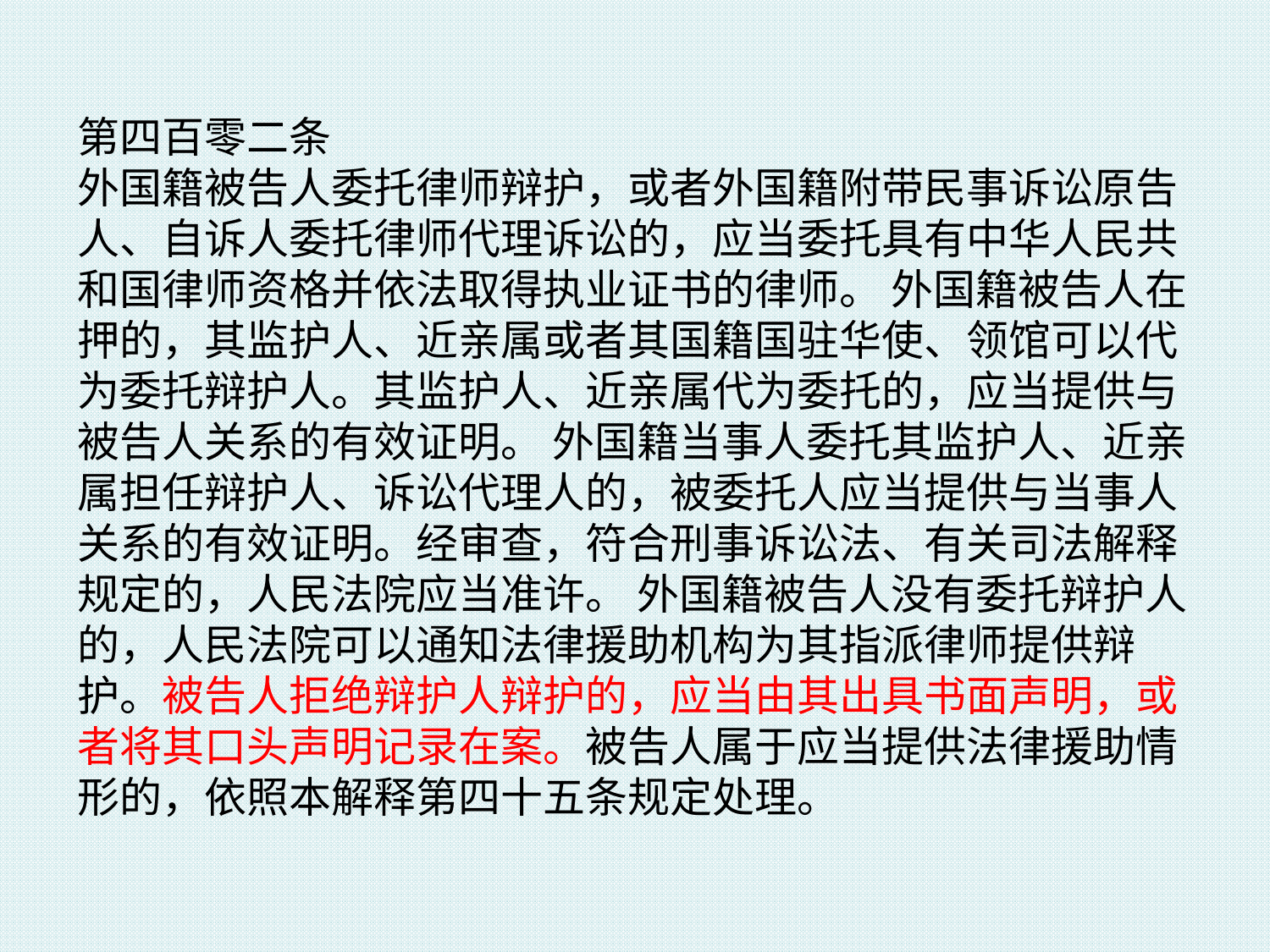

第四百零二条
外国籍被告人委托律师辩护，或者外国籍附带民事诉讼原告人、自诉人委托律师代理诉讼的，应当委托具有中华人民共和国律师资格并依法取得执业证书的律师。 外国籍被告人在押的，其监护人、近亲属或者其国籍国驻华使、领馆可以代为委托辩护人。其监护人、近亲属代为委托的，应当提供与被告人关系的有效证明。 外国籍当事人委托其监护人、近亲属担任辩护人、诉讼代理人的，被委托人应当提供与当事人关系的有效证明。经审查，符合刑事诉讼法、有关司法解释规定的，人民法院应当准许。 外国籍被告人没有委托辩护人的，人民法院可以通知法律援助机构为其指派律师提供辩护。被告人拒绝辩护人辩护的，应当由其出具书面声明，或者将其口头声明记录在案。被告人属于应当提供法律援助情形的，依照本解释第四十五条规定处理。